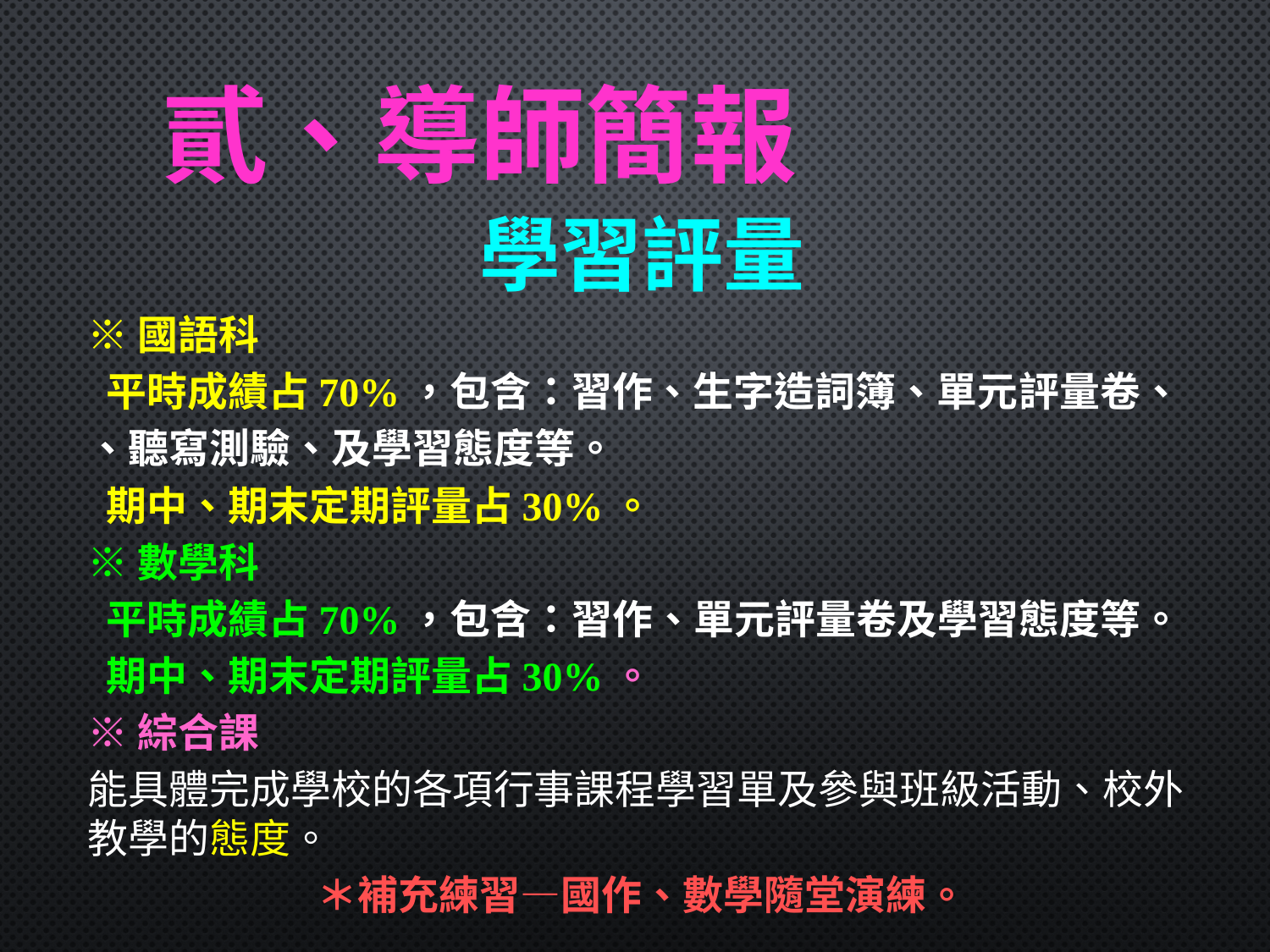

# 貳、導師簡報
學習評量
※國語科
 平時成績占70%，包含：習作、生字造詞簿、單元評量卷、
、聽寫測驗、及學習態度等。
 期中、期末定期評量占30%。
※數學科
 平時成績占70%，包含：習作、單元評量卷及學習態度等。
 期中、期末定期評量占30%。
※綜合課
能具體完成學校的各項行事課程學習單及參與班級活動、校外教學的態度。
＊補充練習—國作、數學隨堂演練。